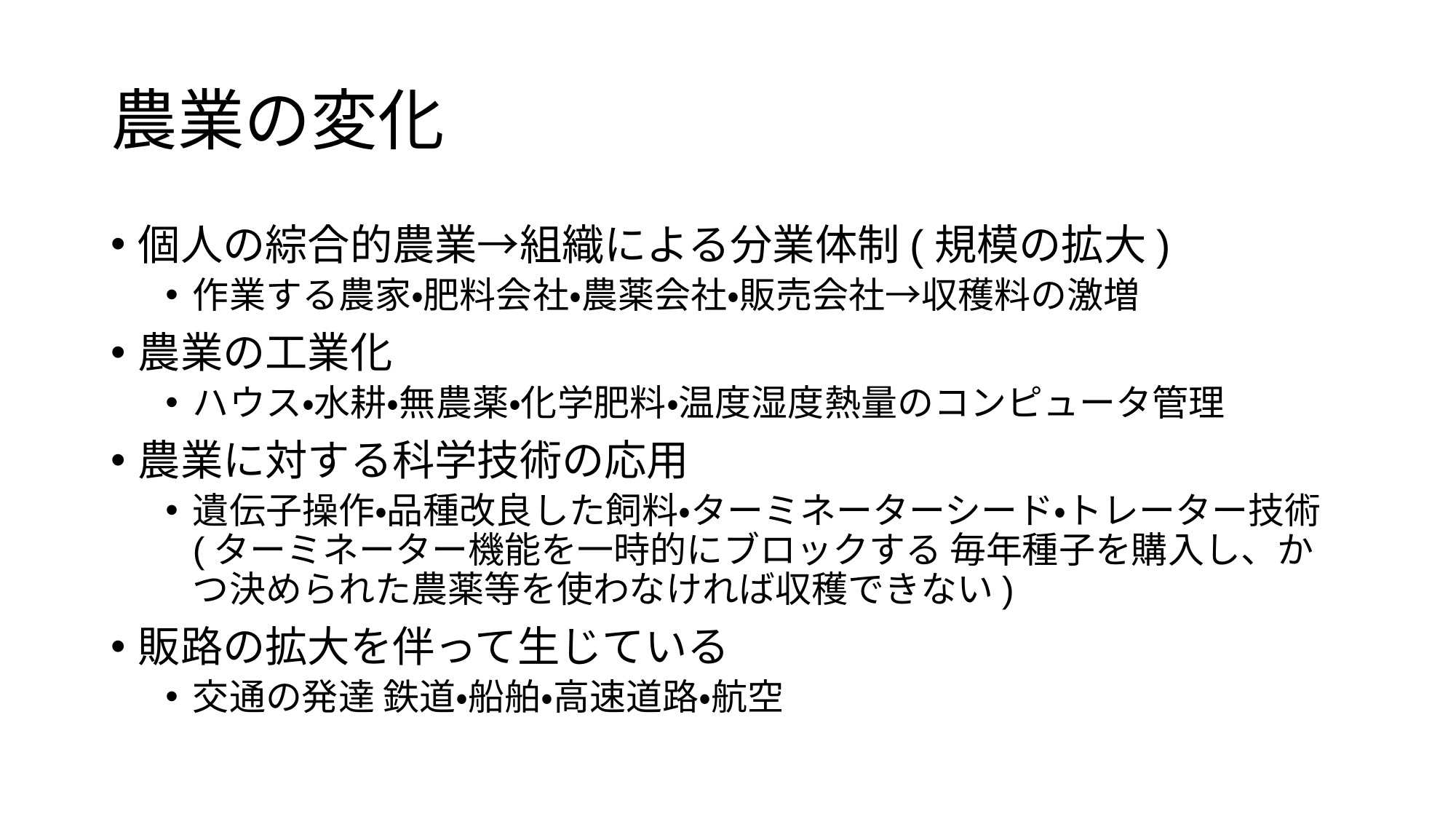

# 農業の変化
個人の綜合的農業→組織による分業体制(規模の拡大)
作業する農家・肥料会社・農薬会社・販売会社→収穫料の激増
農業の工業化
ハウス・水耕・無農薬・化学肥料・温度湿度熱量のコンピュータ管理
農業に対する科学技術の応用
遺伝子操作・品種改良した飼料・ターミネーターシード・トレーター技術 (ターミネーター機能を一時的にブロックする 毎年種子を購入し、かつ決められた農薬等を使わなければ収穫できない)
販路の拡大を伴って生じている
交通の発達 鉄道・船舶・高速道路・航空